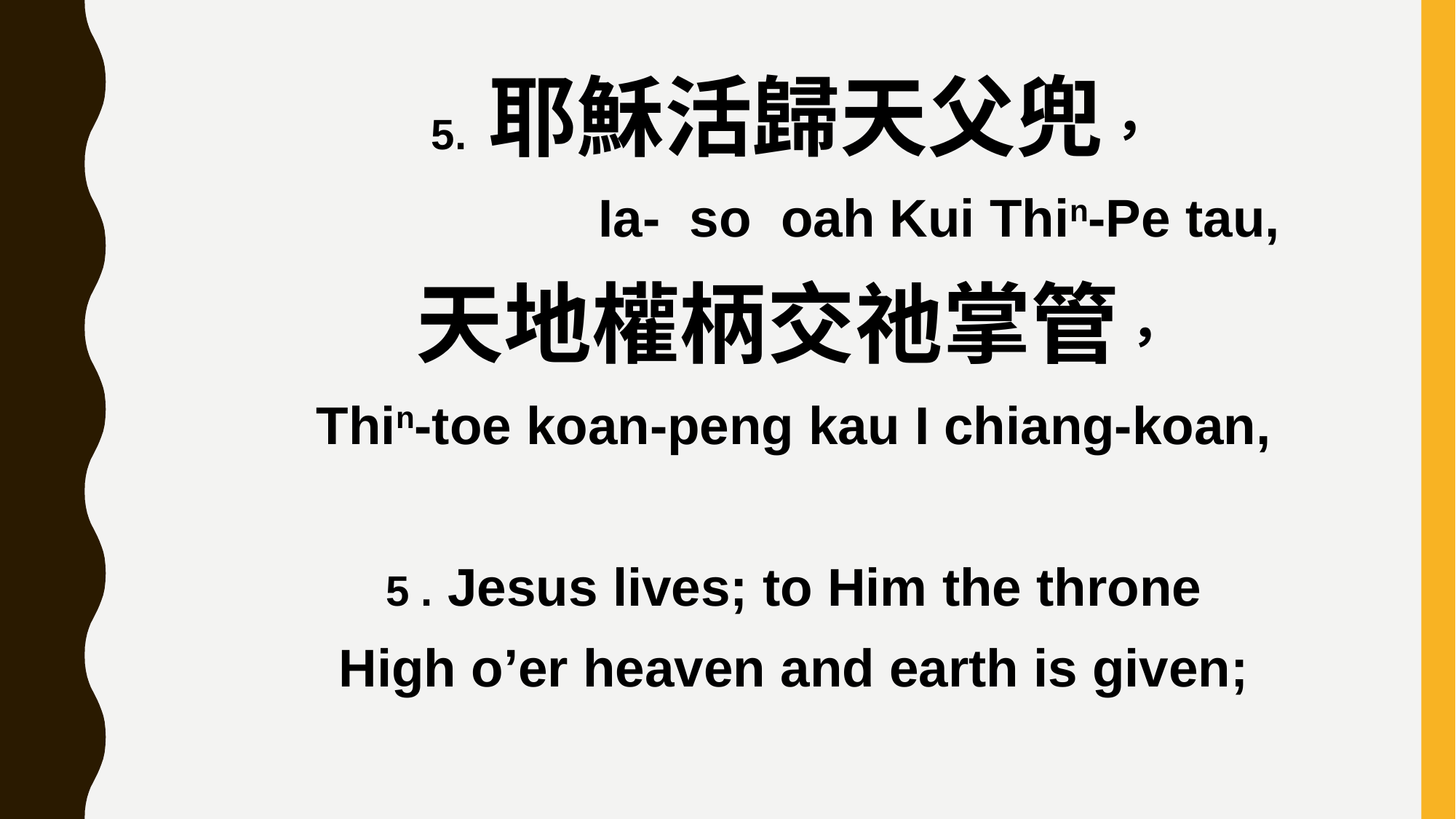

5. 耶穌活歸天父兜，
                             Ia-  so  oah Kui Thin-Pe tau,
天地權柄交祂掌管，
Thin-toe koan-peng kau I chiang-koan,

5 . Jesus lives; to Him the throne
High o’er heaven and earth is given;